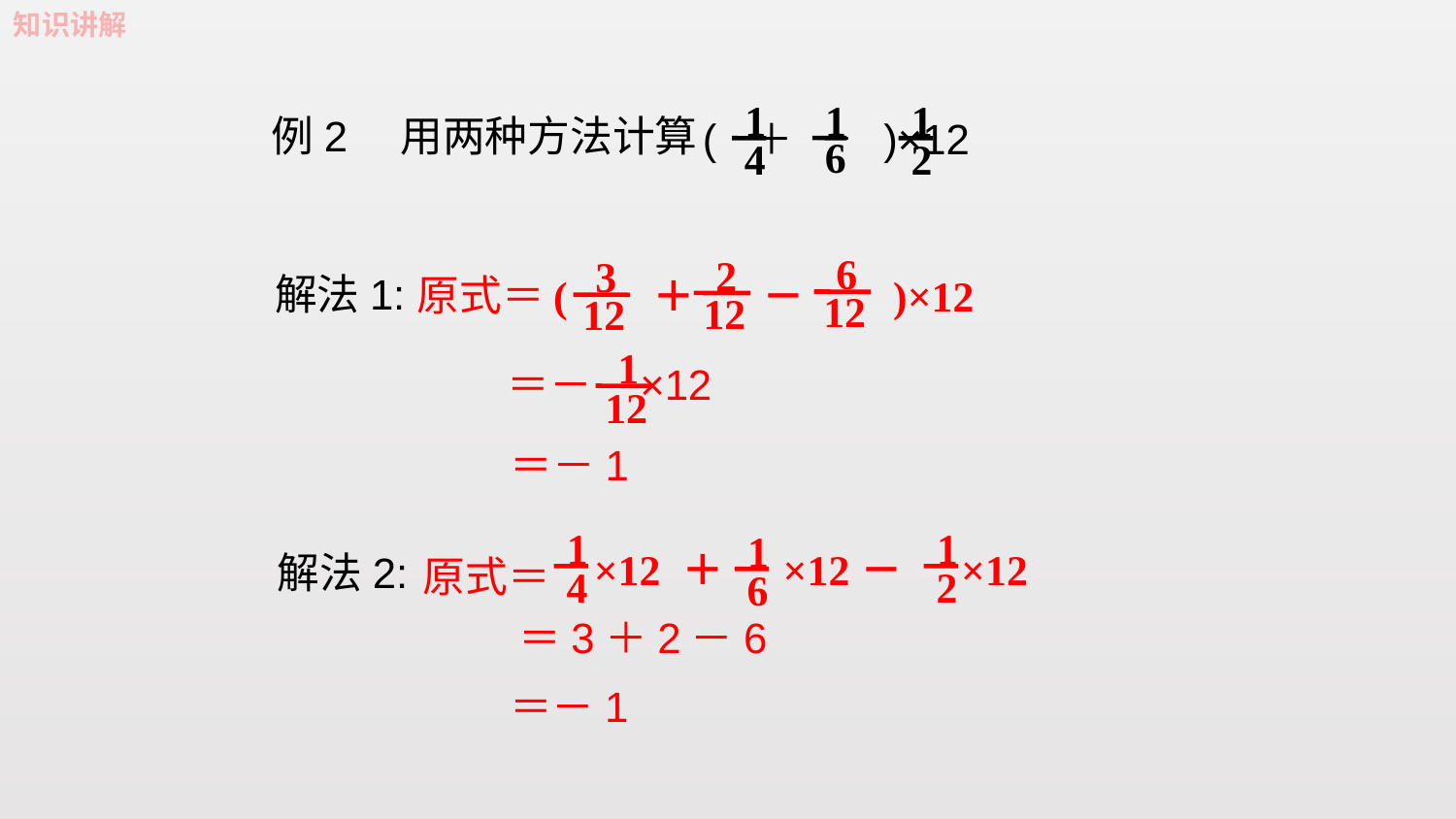

知识讲解
1
6

1
4

1
2

例2　用两种方法计算
(  ＋  －  )×12
 6
12

 2
12

 3
12

(       ＋       －        )×12
解法1:
原式＝
 1
12

＝－    ×12
＝－1
1
4

1
2

1
6

     ×12 ＋     ×12－     ×12
解法2:
原式＝
 ＝3＋2－6
＝－1